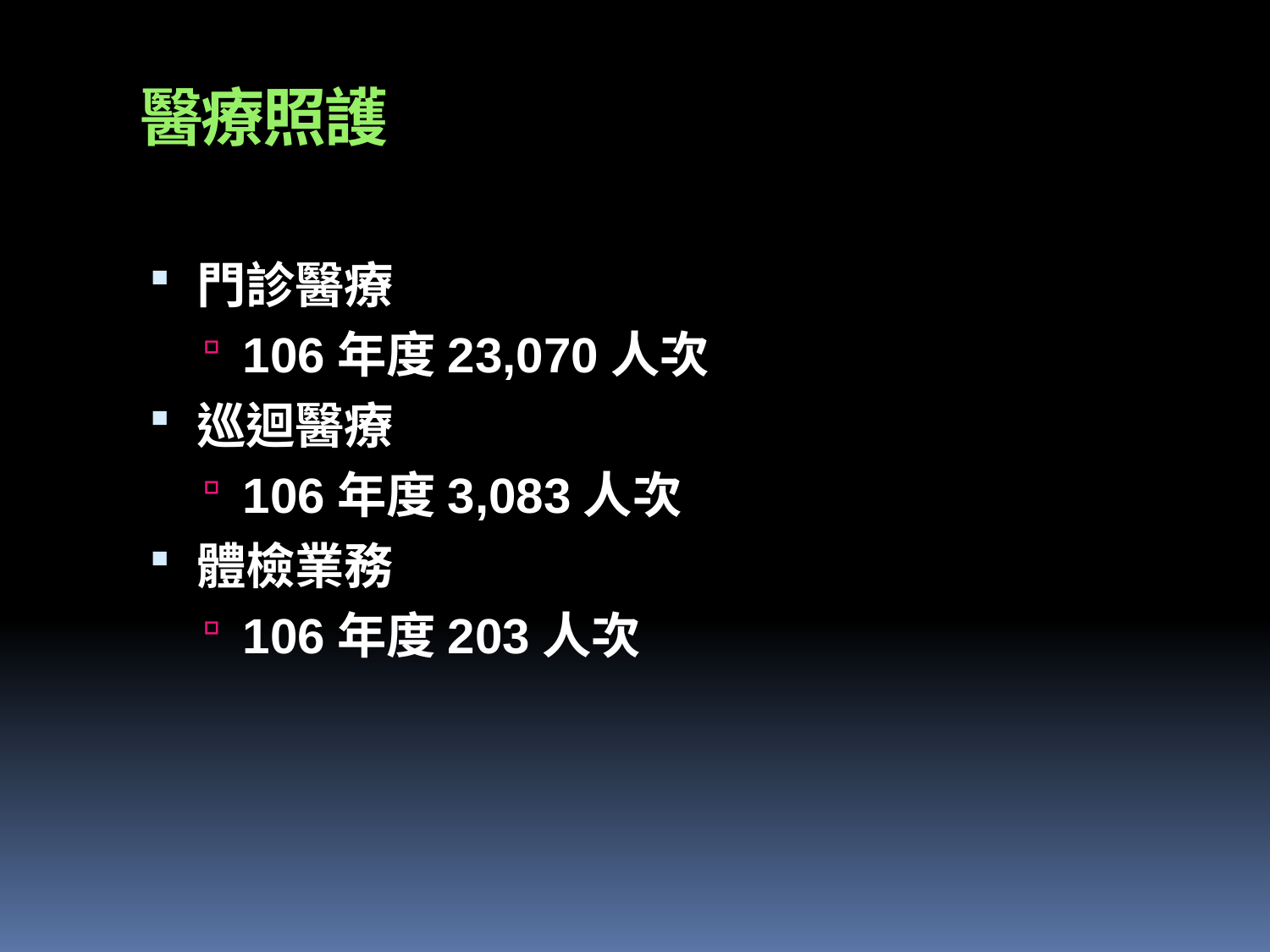

# 醫療照護
門診醫療
106年度23,070人次
巡迴醫療
106年度3,083人次
體檢業務
106年度203人次